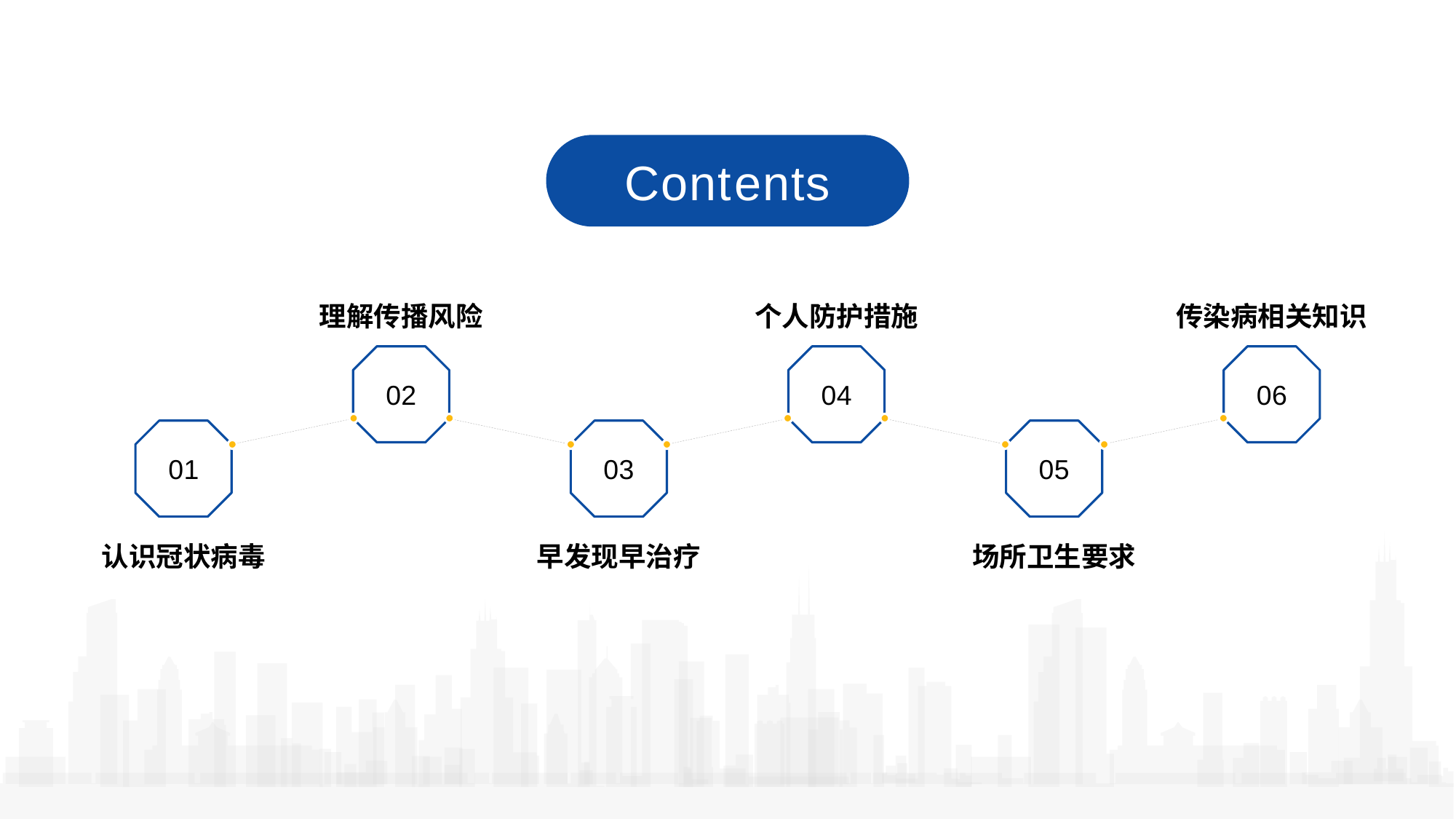

Cont ents
理解传播风险
0 2
个人防护措施
0 4
传染病相关知识
0 6

0 1
认识冠状病毒
0 3
早发现早治疗
0 5
场所卫生要求